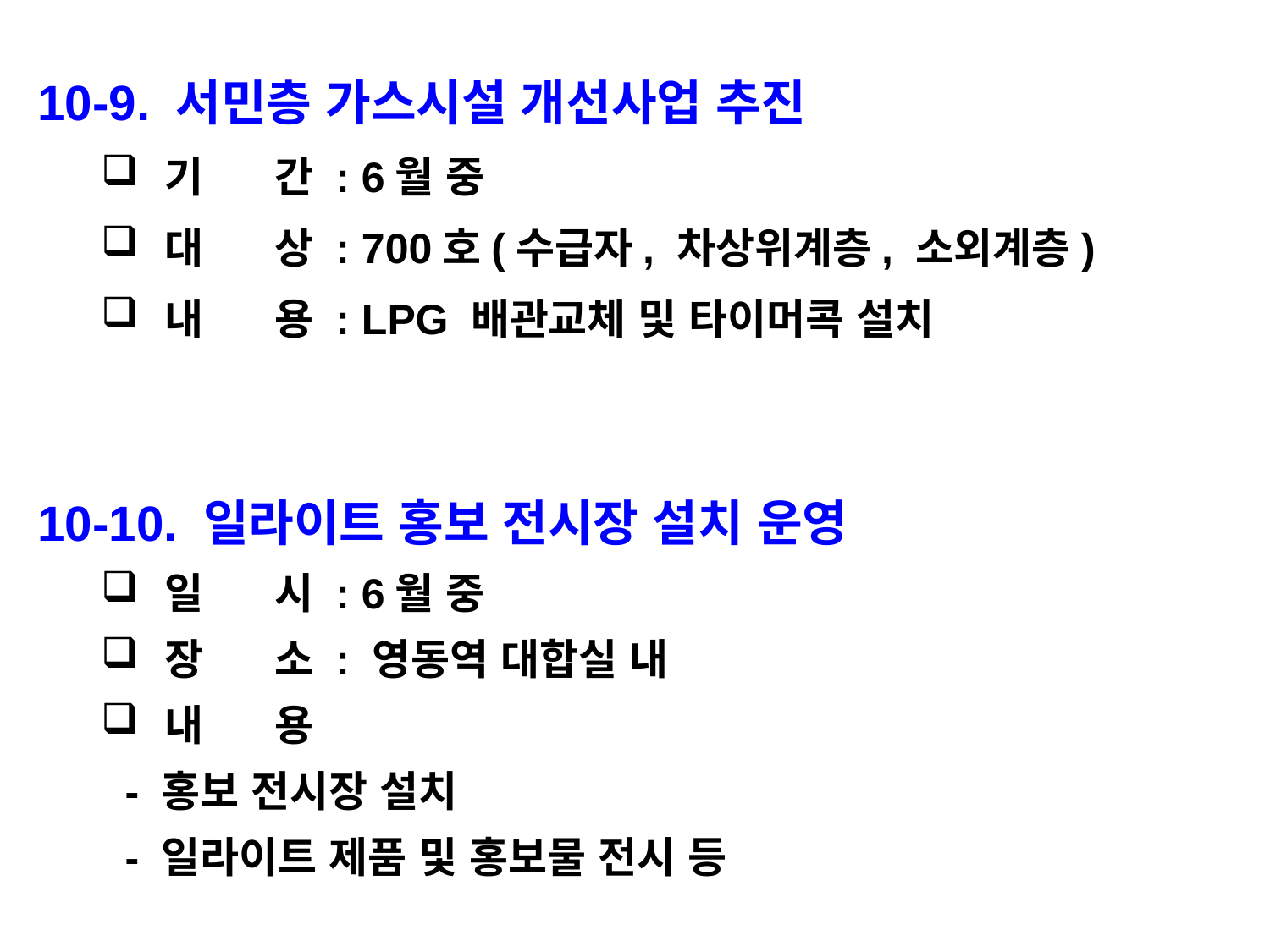

10-9. 서민층 가스시설 개선사업 추진
기      간 : 6월 중
대      상 : 700호(수급자, 차상위계층, 소외계층)
내      용 : LPG 배관교체 및 타이머콕 설치

10-10. 일라이트 홍보 전시장 설치 운영
일      시 : 6월 중
장      소 : 영동역 대합실 내
내      용
  - 홍보 전시장 설치
  - 일라이트 제품 및 홍보물 전시 등